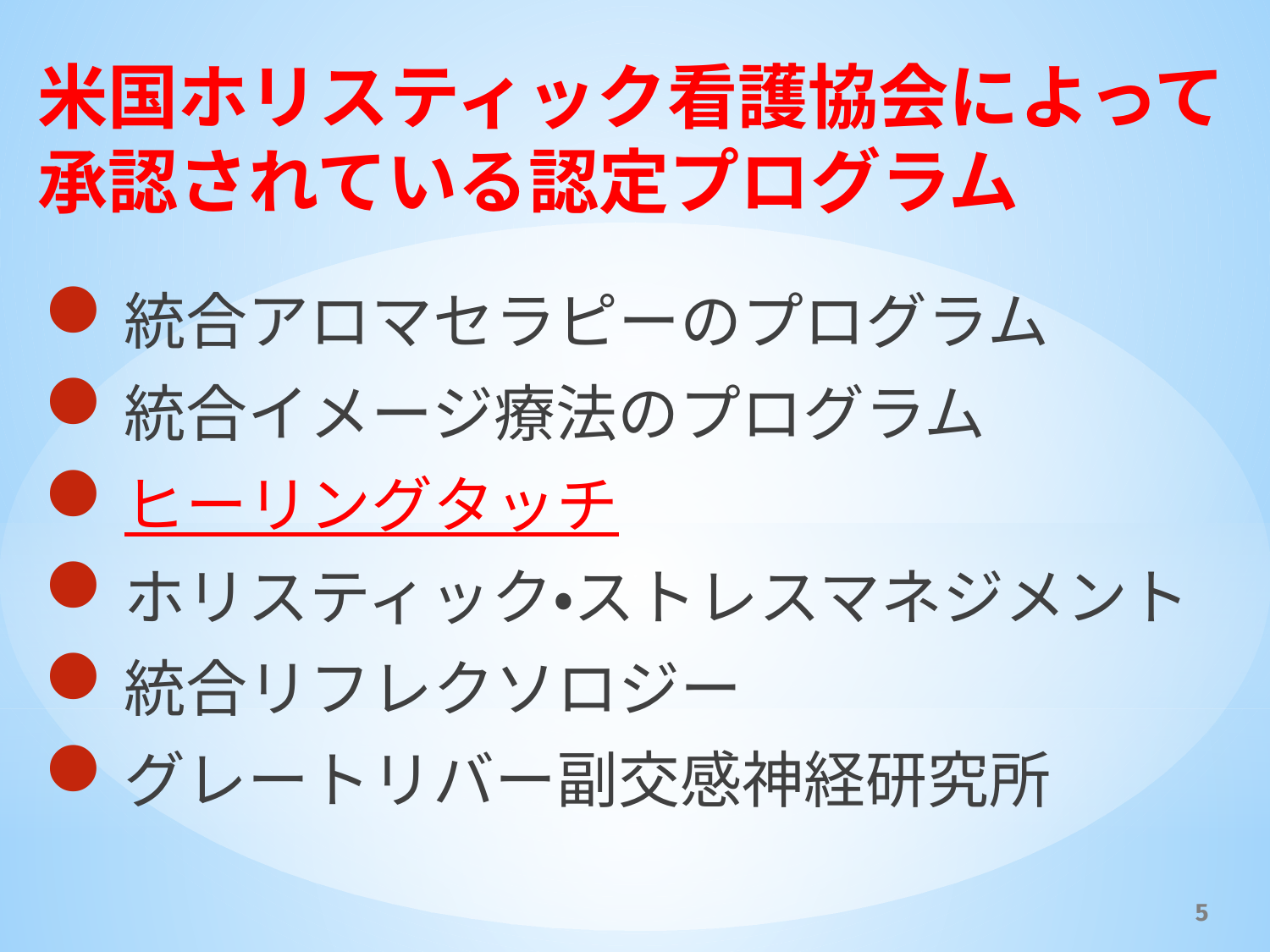

米国ホリスティック看護協会によって承認されている認定プログラム
統合アロマセラピーのプログラム
統合イメージ療法のプログラム
ヒーリングタッチ
ホリスティック・ストレスマネジメント
統合リフレクソロジー
グレートリバー副交感神経研究所

5